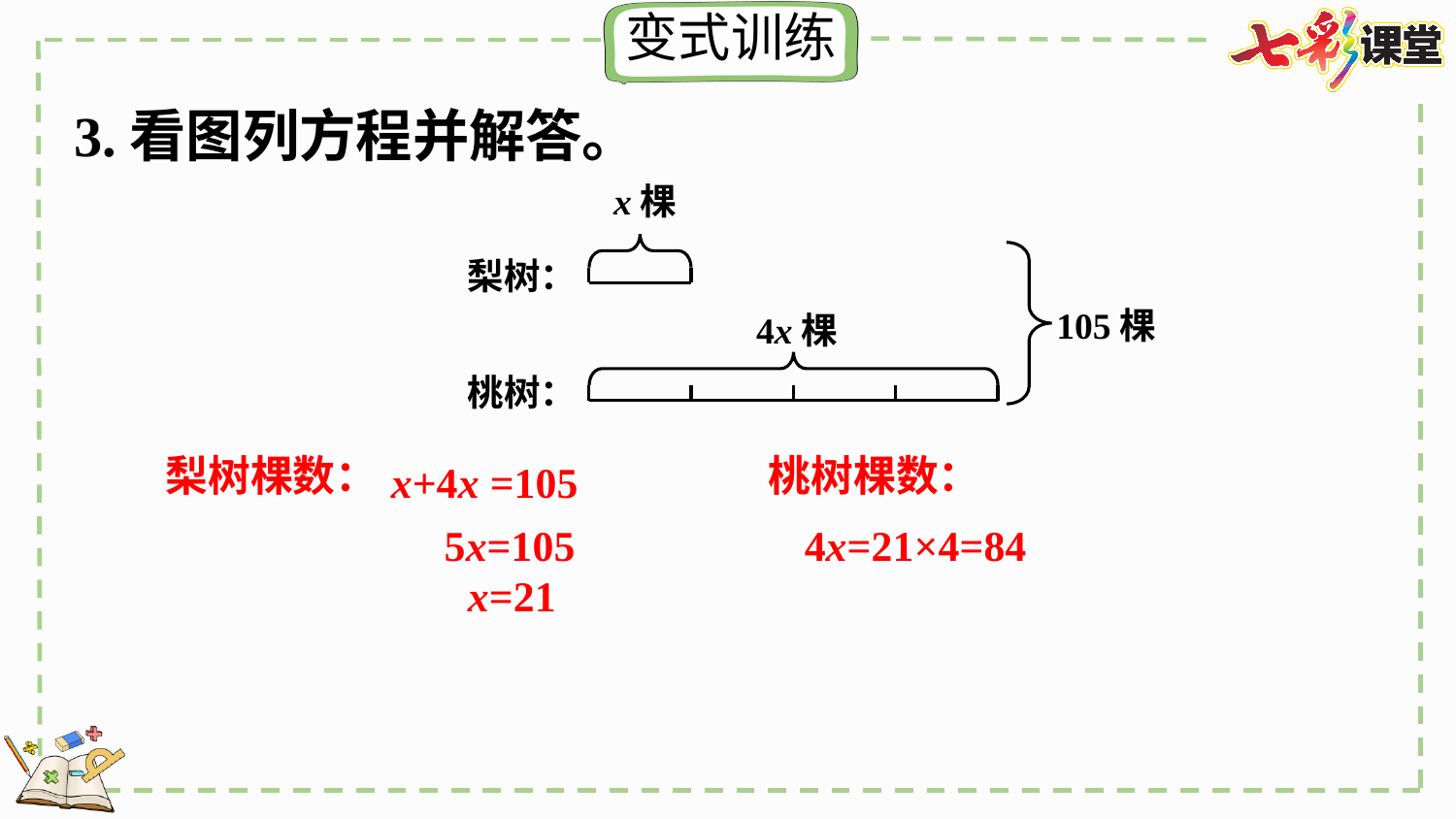

3.看图列方程并解答。
x棵

梨树：

4x棵
105棵
桃树：
梨树棵数：
桃树棵数：
x+4x =105
4x=21×4=84
5x=105
x=21